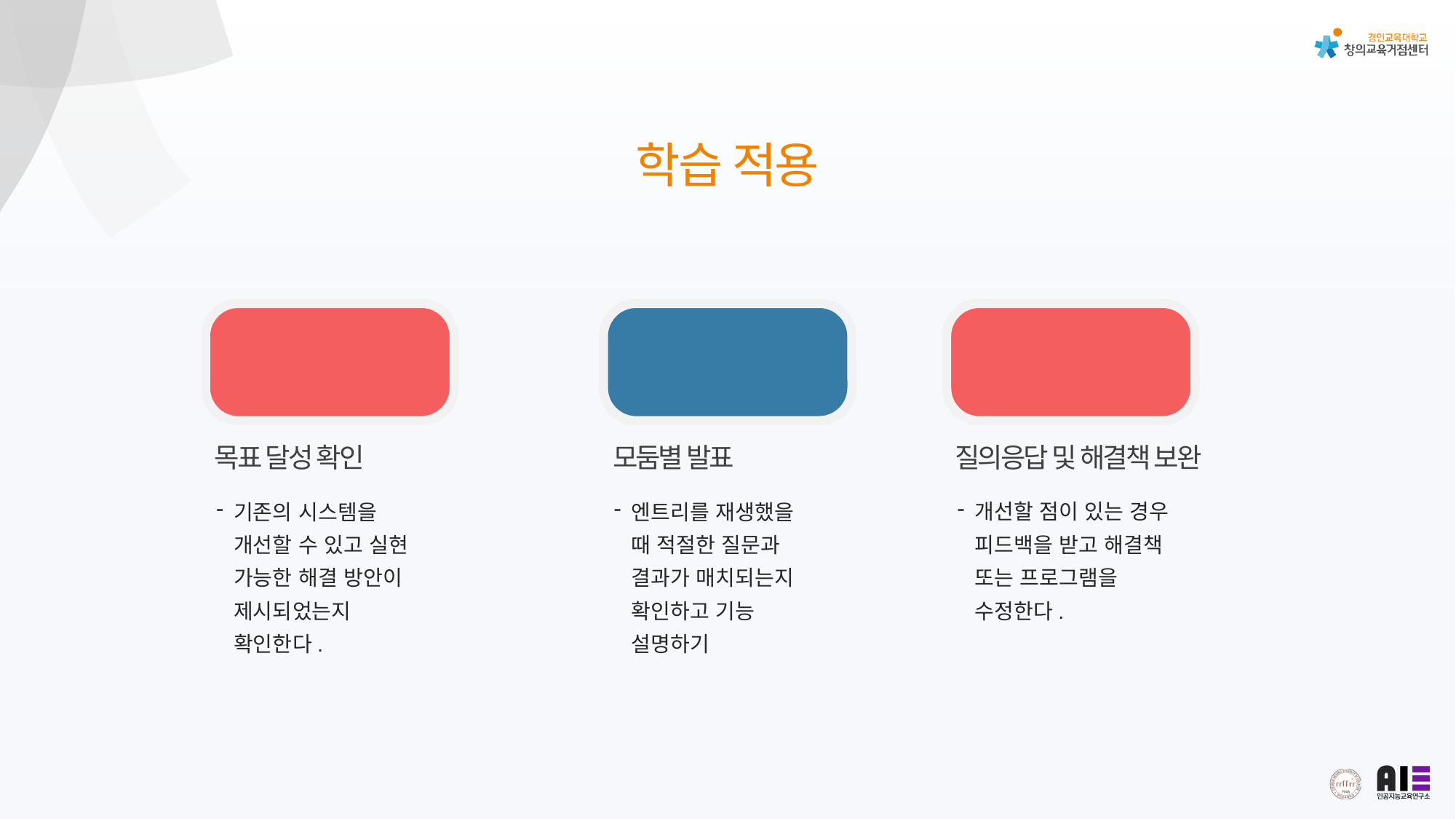

학습 적용
01
목표 달성 확인
기존의 시스템을 개선할 수 있고 실현 가능한 해결 방안이 제시되었는지 확인한다.
02
모둠별 발표
엔트리를 재생했을 때 적절한 질문과 결과가 매치되는지 확인하고 기능 설명하기
03
질의응답 및 해결책 보완
개선할 점이 있는 경우 피드백을 받고 해결책 또는 프로그램을 수정한다.